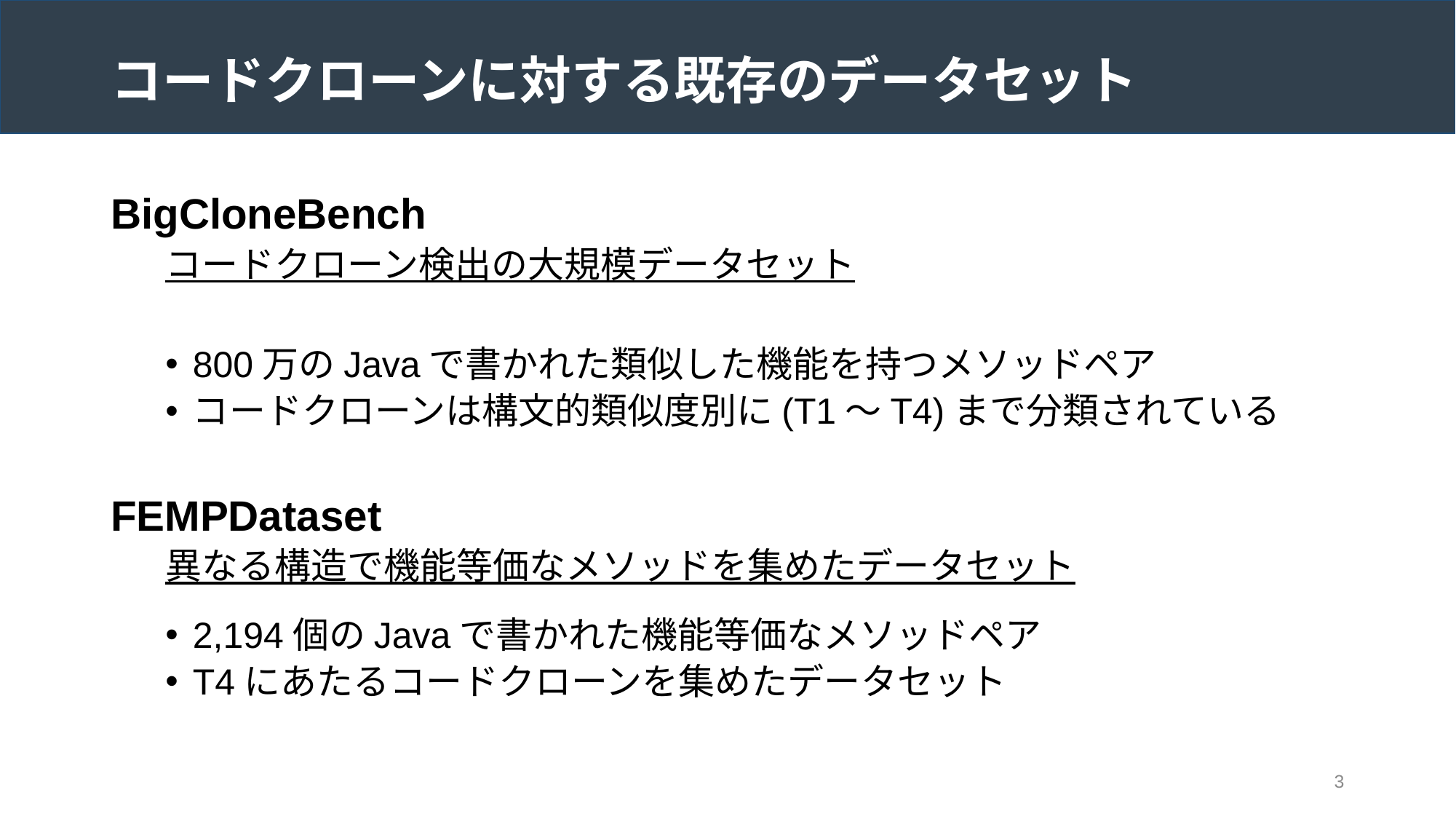

# コードクローンに対する既存のデータセット
BigCloneBench
コードクローン検出の大規模データセット

800万のJavaで書かれた類似した機能を持つメソッドペア
コードクローンは構文的類似度別に(T1～T4)まで分類されている

FEMPDataset
異なる構造で機能等価なメソッドを集めたデータセット

2,194個のJavaで書かれた機能等価なメソッドペア
T4にあたるコードクローンを集めたデータセット

3